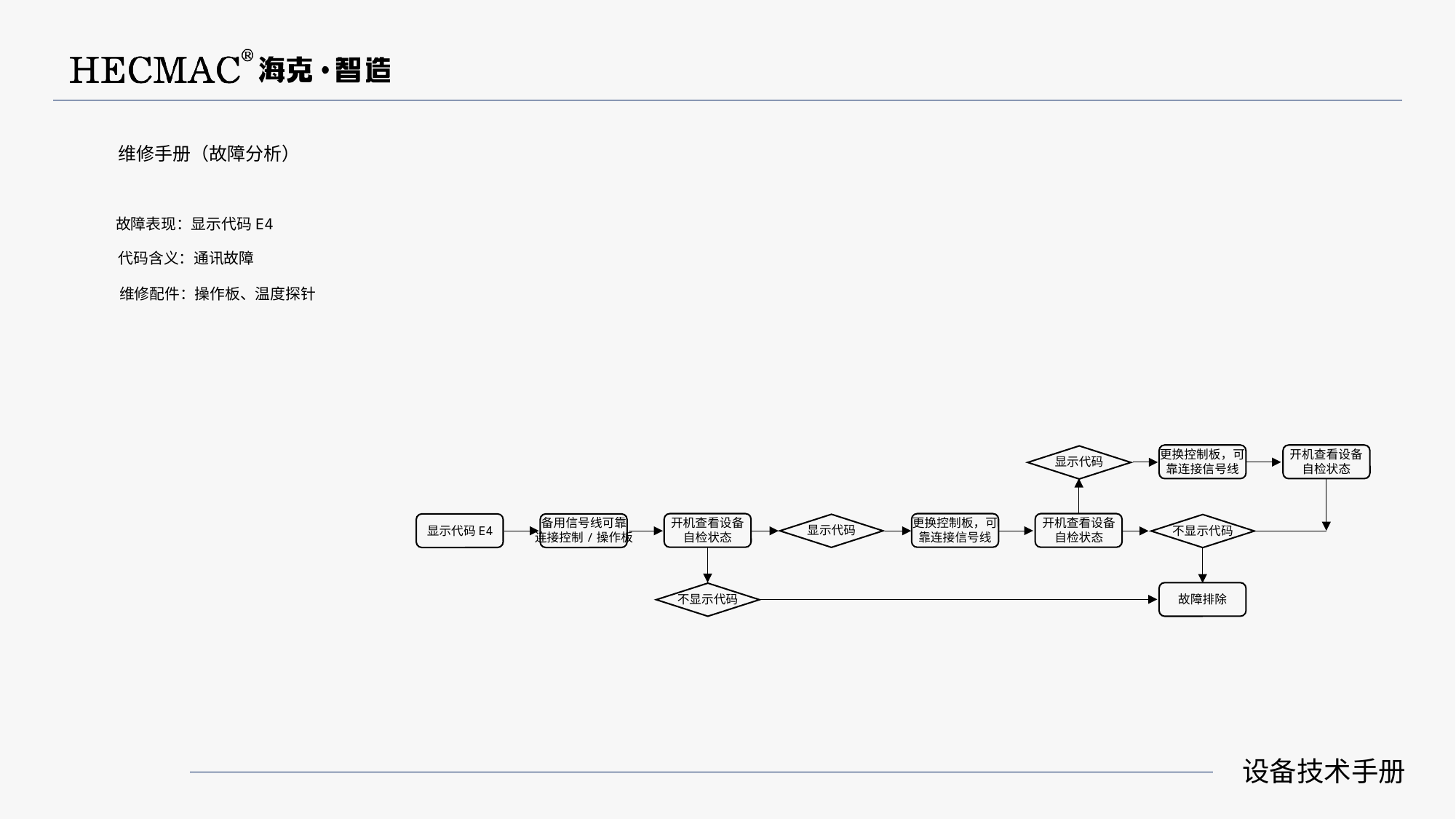

维修手册（故障分析）
故障表现：显示代码E4
代码含义：通讯故障
维修配件：操作板、温度探针
更换控制板，可
靠连接信号线
开机查看设备
自检状态

显示代码
更换控制板，可
靠连接信号线
备用信号线可靠
连接控制/操作板
开机查看设备
自检状态
开机查看设备
自检状态

显示代码
显示代码E4
不显示代码

故障排除
不显示代码